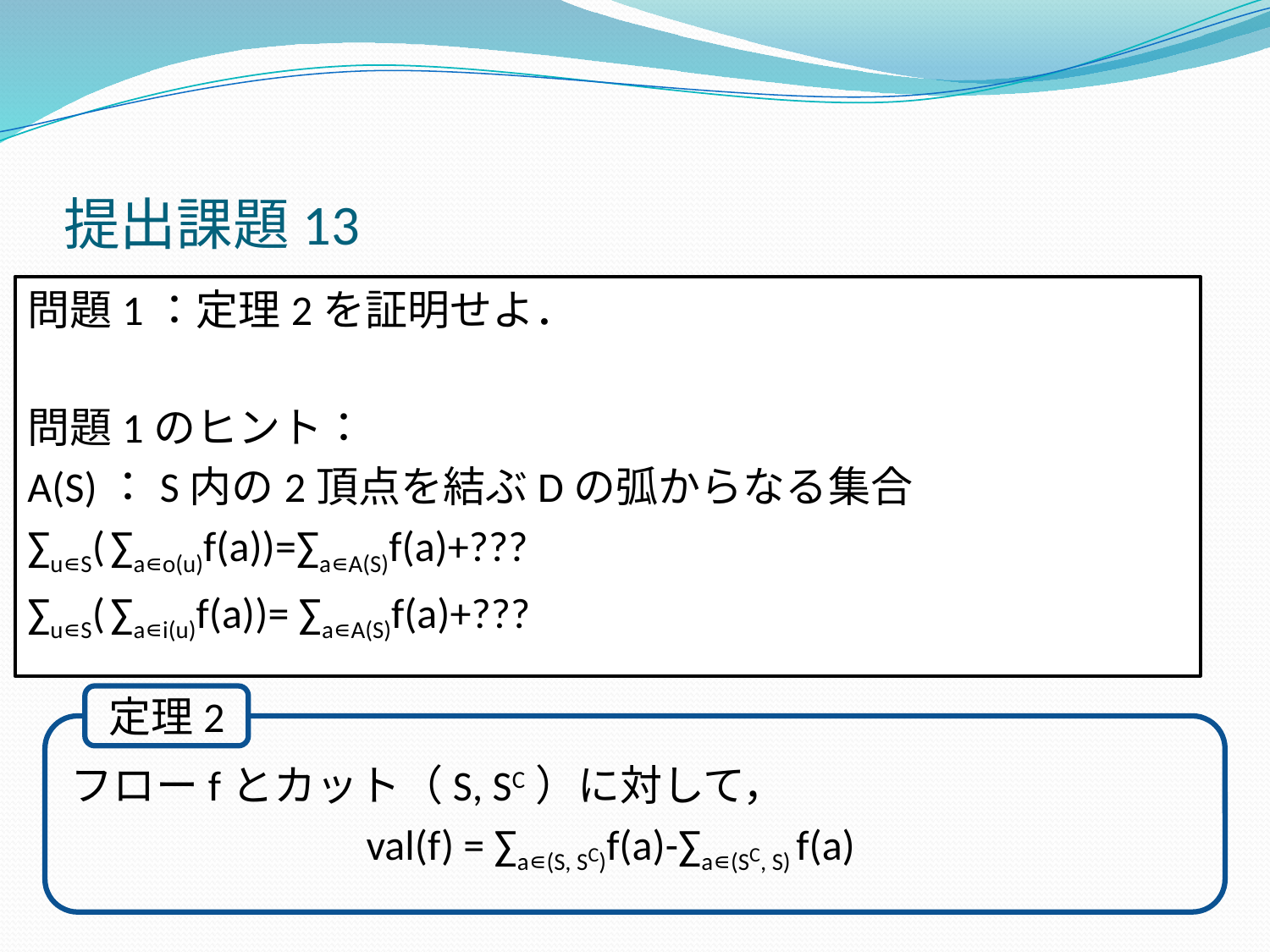

# 提出課題13
問題1：定理2を証明せよ．

問題1のヒント：
A(S)：S内の2頂点を結ぶDの弧からなる集合
∑u∊S( ∑a∊o(u)f(a))=∑a∊A(S)f(a)+???
∑u∊S( ∑a∊i(u)f(a))= ∑a∊A(S)f(a)+???

定理2

フローfとカット（S, SC）に対して，
                               val(f) = ∑a∊(S, SC)f(a)-∑a∊(SC, S) f(a)